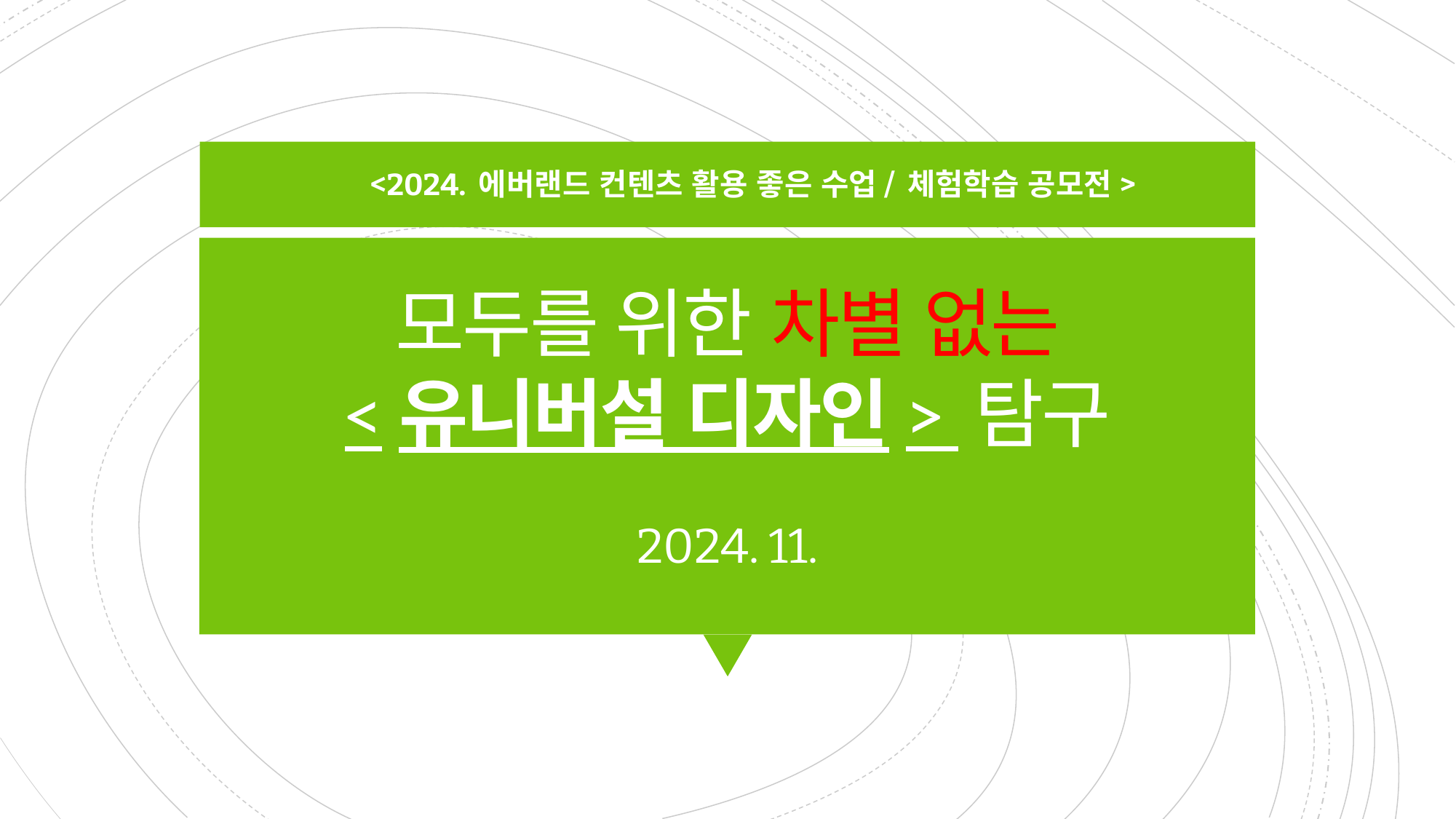

<2024. 에버랜드 컨텐츠 활용 좋은 수업/ 체험학습 공모전>
# 모두를 위한 차별 없는 <유니버설 디자인> 탐구

2024. 11.